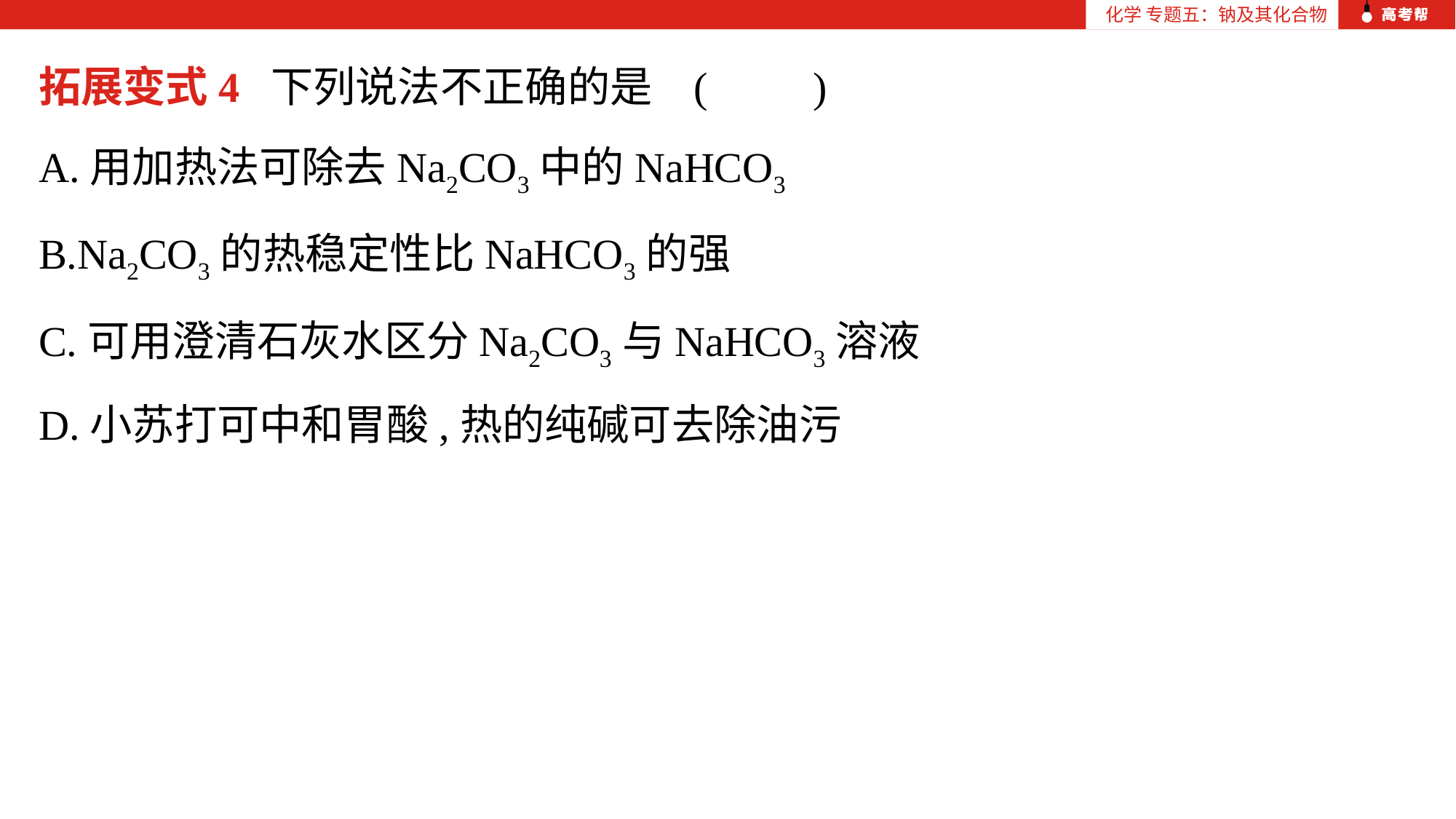

化学 专题五：钠及其化合物

拓展变式4  下列说法不正确的是	(　　)
A.用加热法可除去Na2CO3中的NaHCO3
B.Na2CO3的热稳定性比NaHCO3的强
C.可用澄清石灰水区分Na2CO3与NaHCO3溶液
D.小苏打可中和胃酸,热的纯碱可去除油污